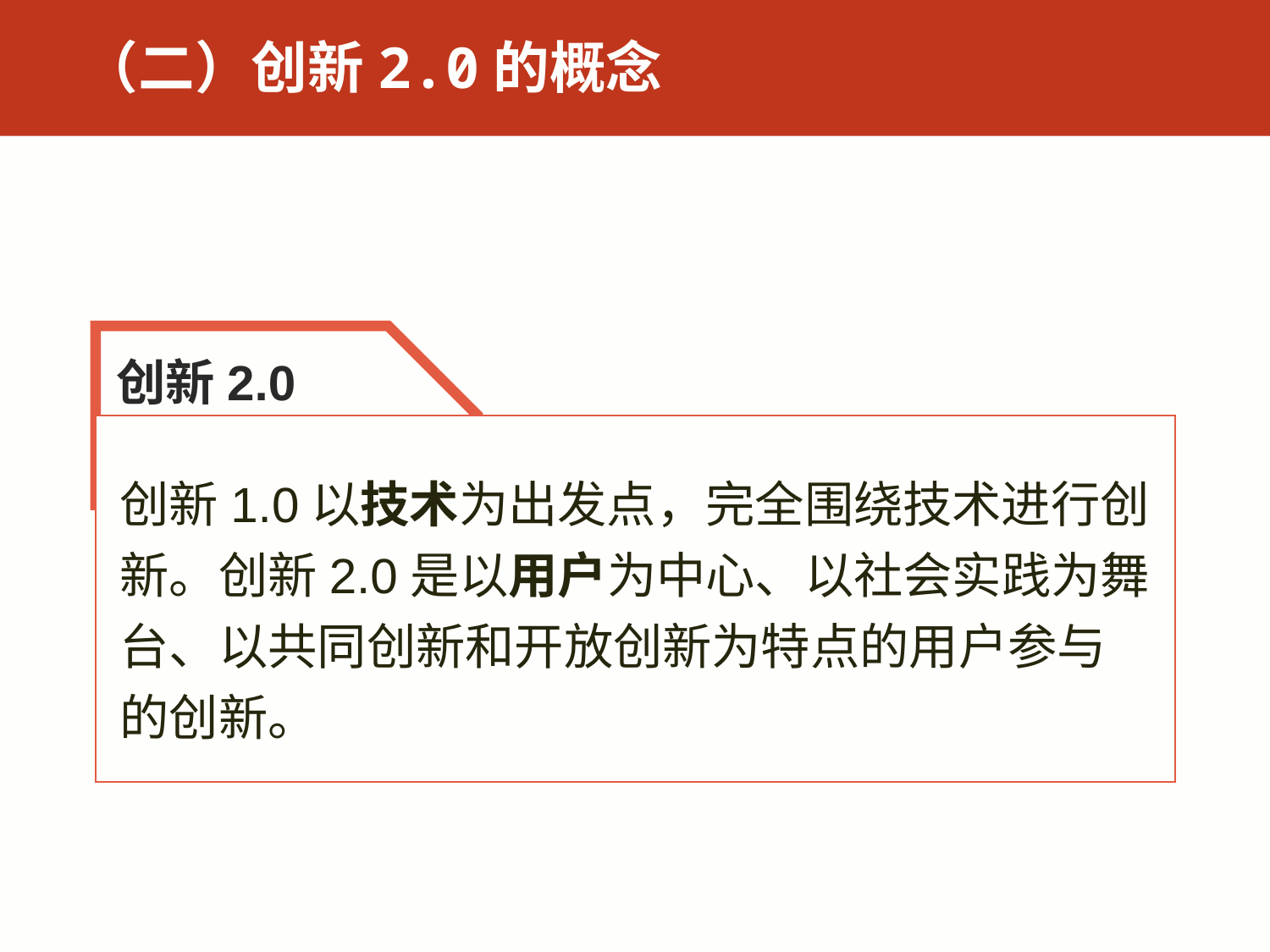

（二）创新2.0的概念

创新2.0

创新1.0以技术为出发点，完全围绕技术进行创新。创新2.0是以用户为中心、以社会实践为舞台、以共同创新和开放创新为特点的用户参与的创新。